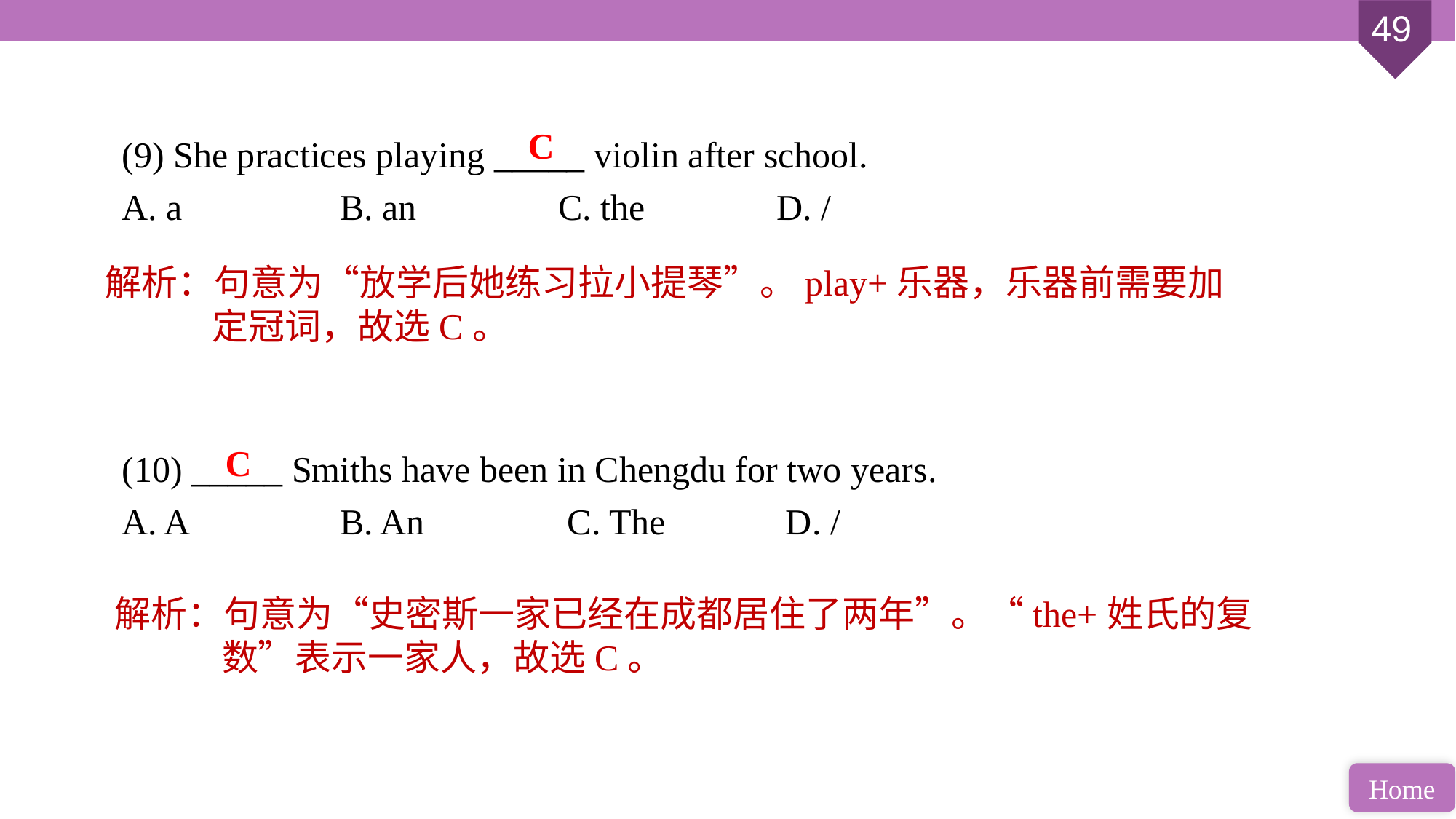

(9) She practices playing _____ violin after school.
A. a 		B. an 		C. the 		D. /

(10) _____ Smiths have been in Chengdu for two years.
A. A 		B. An		 C. The		 D. /
C
解析：句意为“放学后她练习拉小提琴”。play+乐器，乐器前需要加定冠词，故选C。
C
解析：句意为“史密斯一家已经在成都居住了两年”。“the+姓氏的复数”表示一家人，故选C。